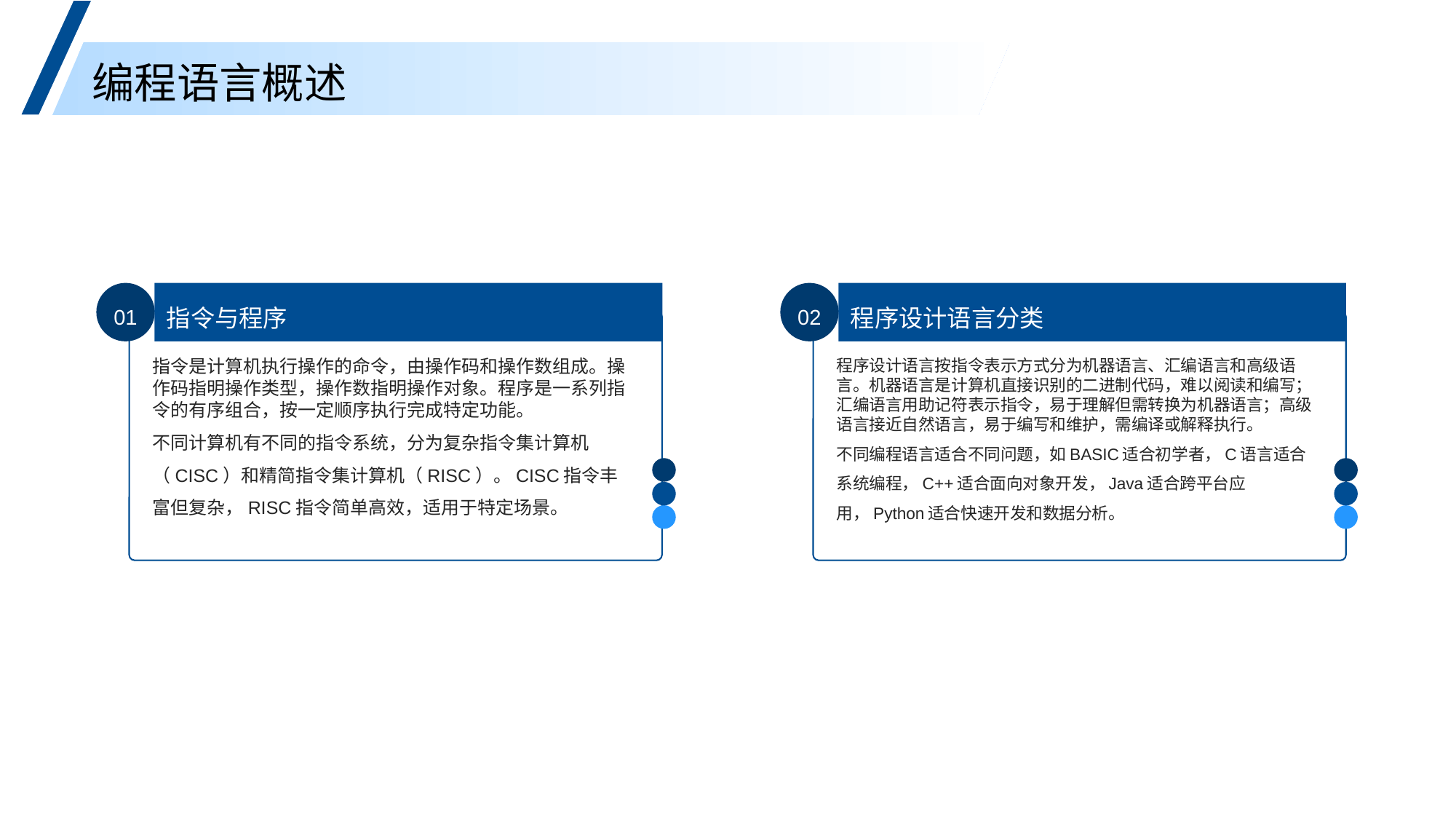

编程语言概述

指令与程序
程序设计语言分类
02
01

指令是计算机执行操作的命令，由操作码和操作数组成。操作码指明操作类型，操作数指明操作对象。程序是一系列指令的有序组合，按一定顺序执行完成特定功能。
不同计算机有不同的指令系统，分为复杂指令集计算机（CISC）和精简指令集计算机（RISC）。CISC指令丰富但复杂，RISC指令简单高效，适用于特定场景。
程序设计语言按指令表示方式分为机器语言、汇编语言和高级语言。机器语言是计算机直接识别的二进制代码，难以阅读和编写；汇编语言用助记符表示指令，易于理解但需转换为机器语言；高级语言接近自然语言，易于编写和维护，需编译或解释执行。
不同编程语言适合不同问题，如BASIC适合初学者，C语言适合系统编程，C++适合面向对象开发，Java适合跨平台应用，Python适合快速开发和数据分析。